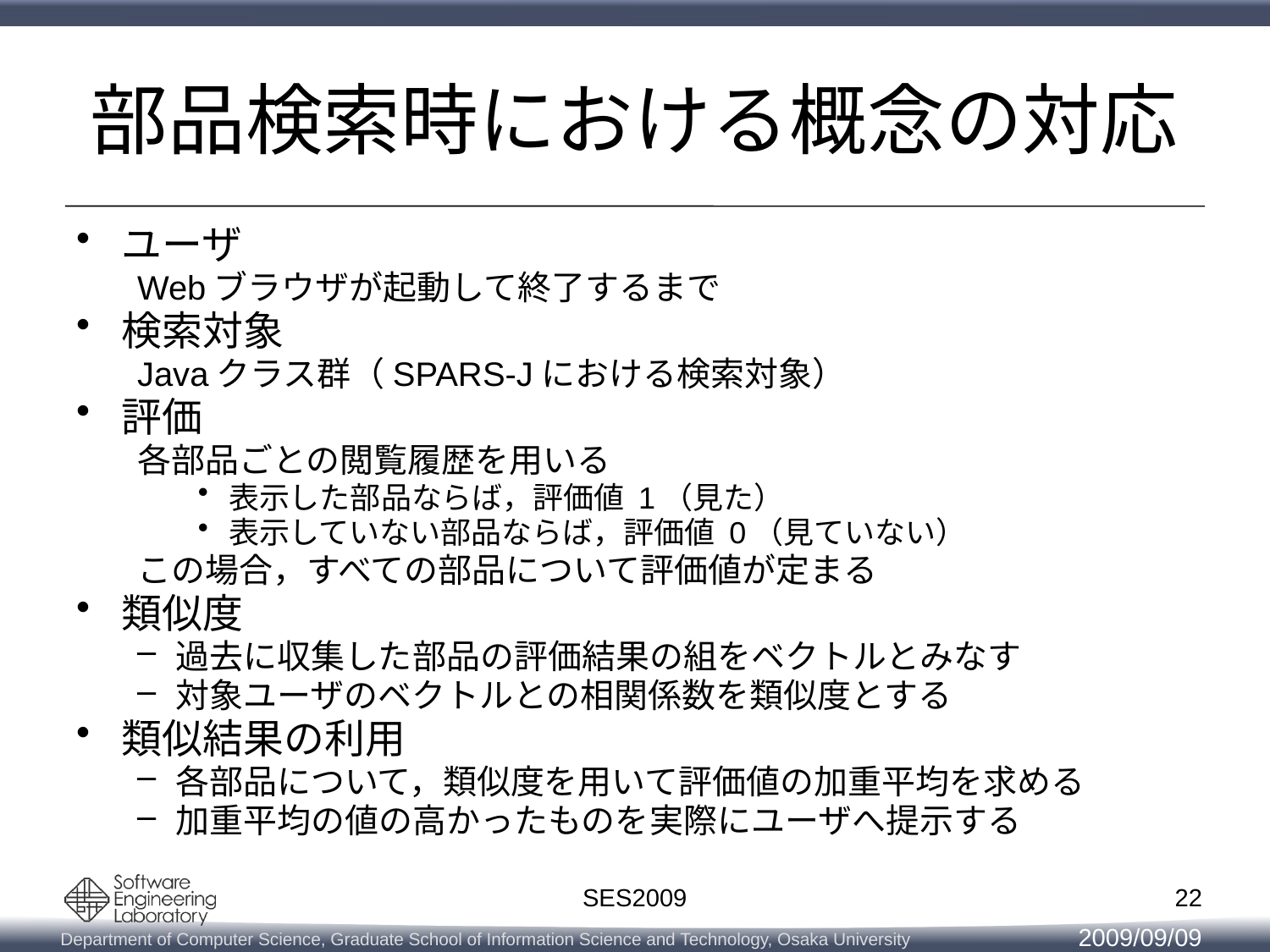

# 部品検索時における概念の対応
ユーザ
Webブラウザが起動して終了するまで
検索対象
Javaクラス群（SPARS-Jにおける検索対象）
評価
各部品ごとの閲覧履歴を用いる
表示した部品ならば，評価値 1（見た）
表示していない部品ならば，評価値 0（見ていない）
この場合，すべての部品について評価値が定まる
類似度
過去に収集した部品の評価結果の組をベクトルとみなす
対象ユーザのベクトルとの相関係数を類似度とする
類似結果の利用
各部品について，類似度を用いて評価値の加重平均を求める
加重平均の値の高かったものを実際にユーザへ提示する
22
SES2009
2009/09/09